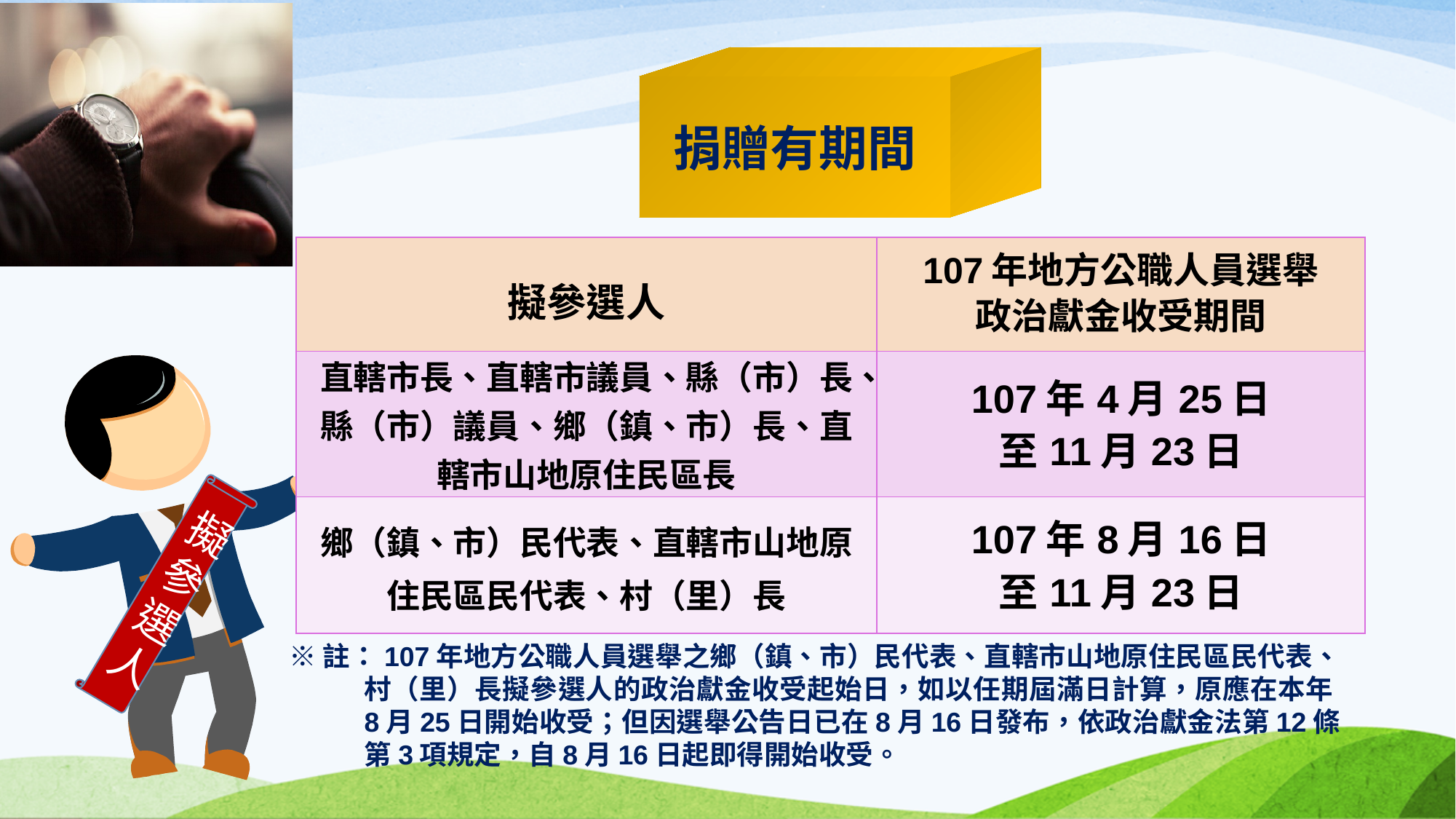

捐贈有期間

| 擬參選人 | 107年地方公職人員選舉 政治獻金收受期間 |
| --- | --- |
| 直轄市長、直轄市議員、縣（市）長、縣（市）議員、鄉（鎮、市）長、直轄市山地原住民區長 | 107年4月25日 至11月23日 |
| 鄉（鎮、市）民代表、直轄市山地原住民區民代表、村（里）長 | 107年8月16日 至11月23日 |

擬參選人
※註：107年地方公職人員選舉之鄉（鎮、市）民代表、直轄市山地原住民區民代表、村（里）長擬參選人的政治獻金收受起始日，如以任期屆滿日計算，原應在本年8月25日開始收受；但因選舉公告日已在8月16日發布，依政治獻金法第12條第3項規定，自8月16日起即得開始收受。
2